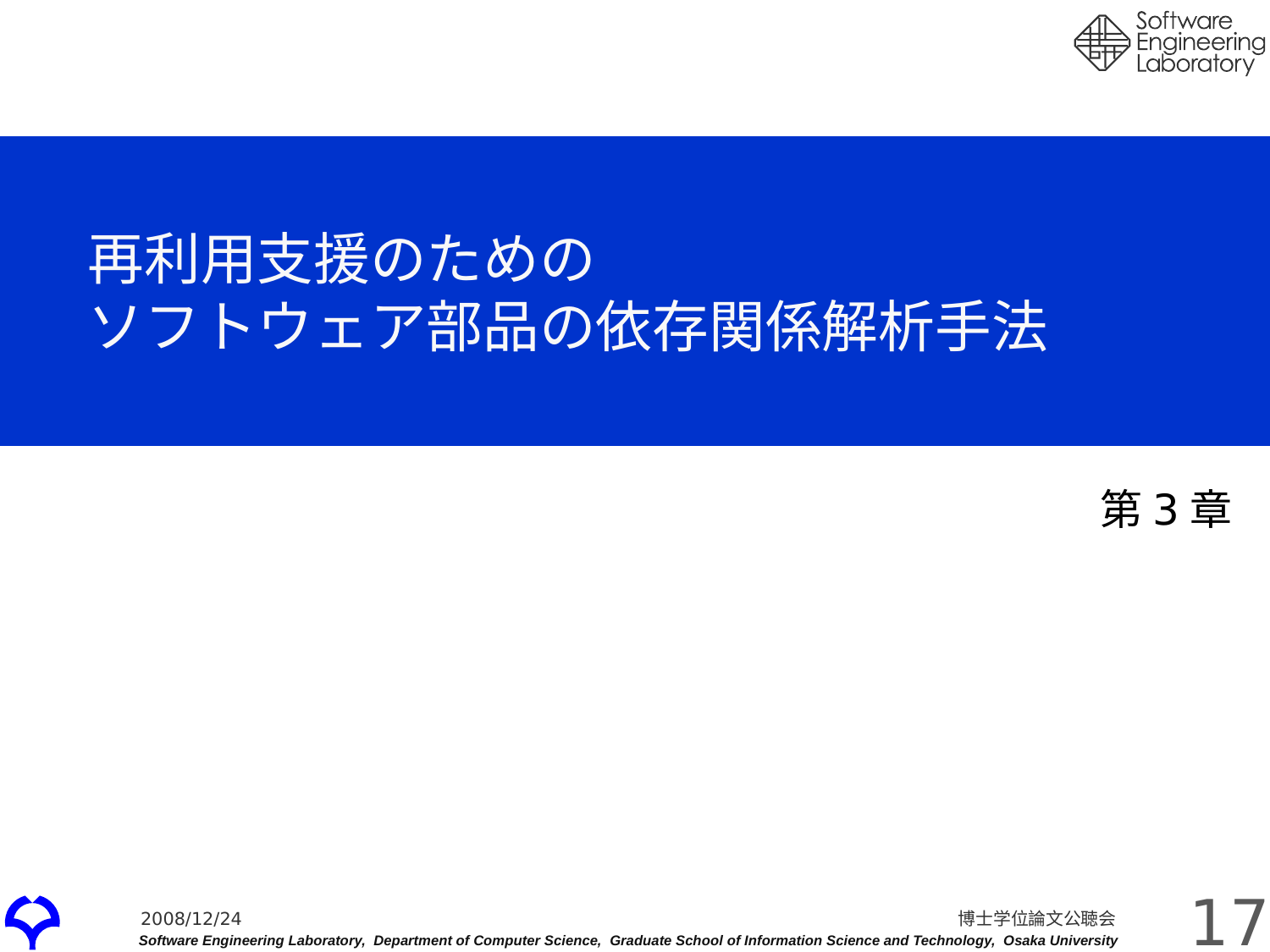

# 再利用支援のための ソフトウェア部品の依存関係解析手法
第3章
17
博士学位論文公聴会
2008/12/24